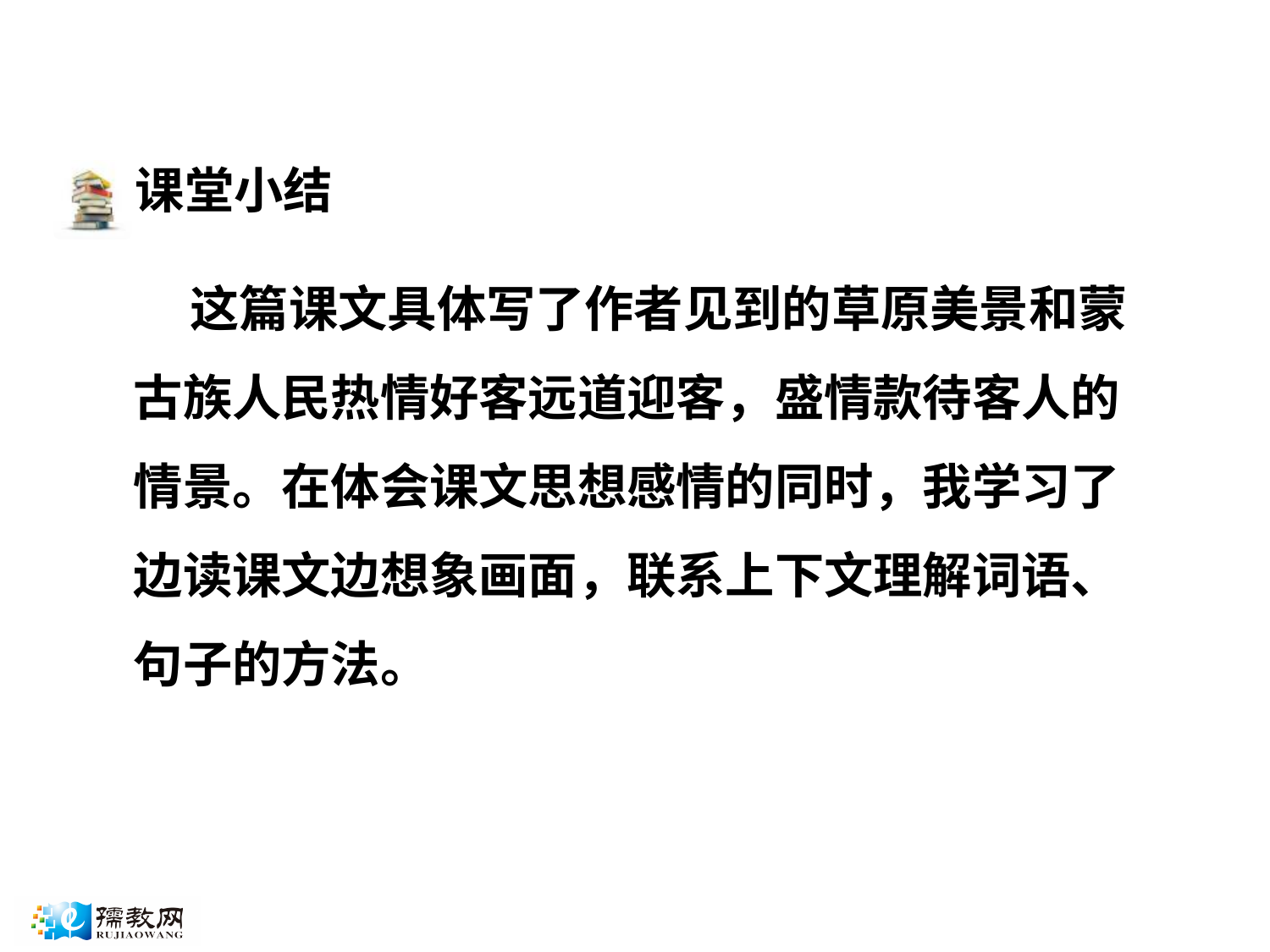

课堂小结

    这篇课文具体写了作者见到的草原美景和蒙古族人民热情好客远道迎客，盛情款待客人的情景。在体会课文思想感情的同时，我学习了边读课文边想象画面，联系上下文理解词语、句子的方法。